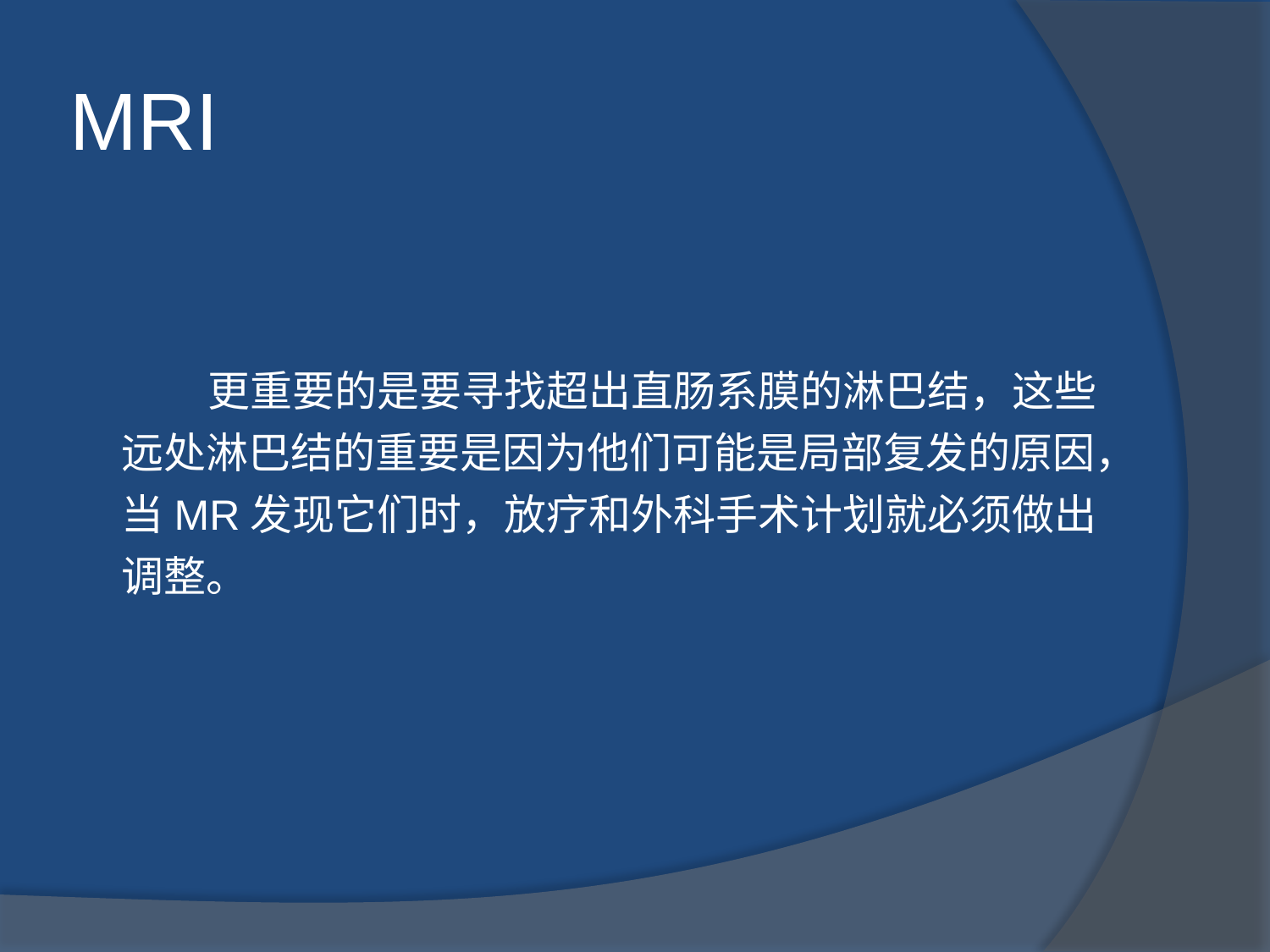

# MRI
        更重要的是要寻找超出直肠系膜的淋巴结，这些远处淋巴结的重要是因为他们可能是局部复发的原因，当MR发现它们时，放疗和外科手术计划就必须做出调整。